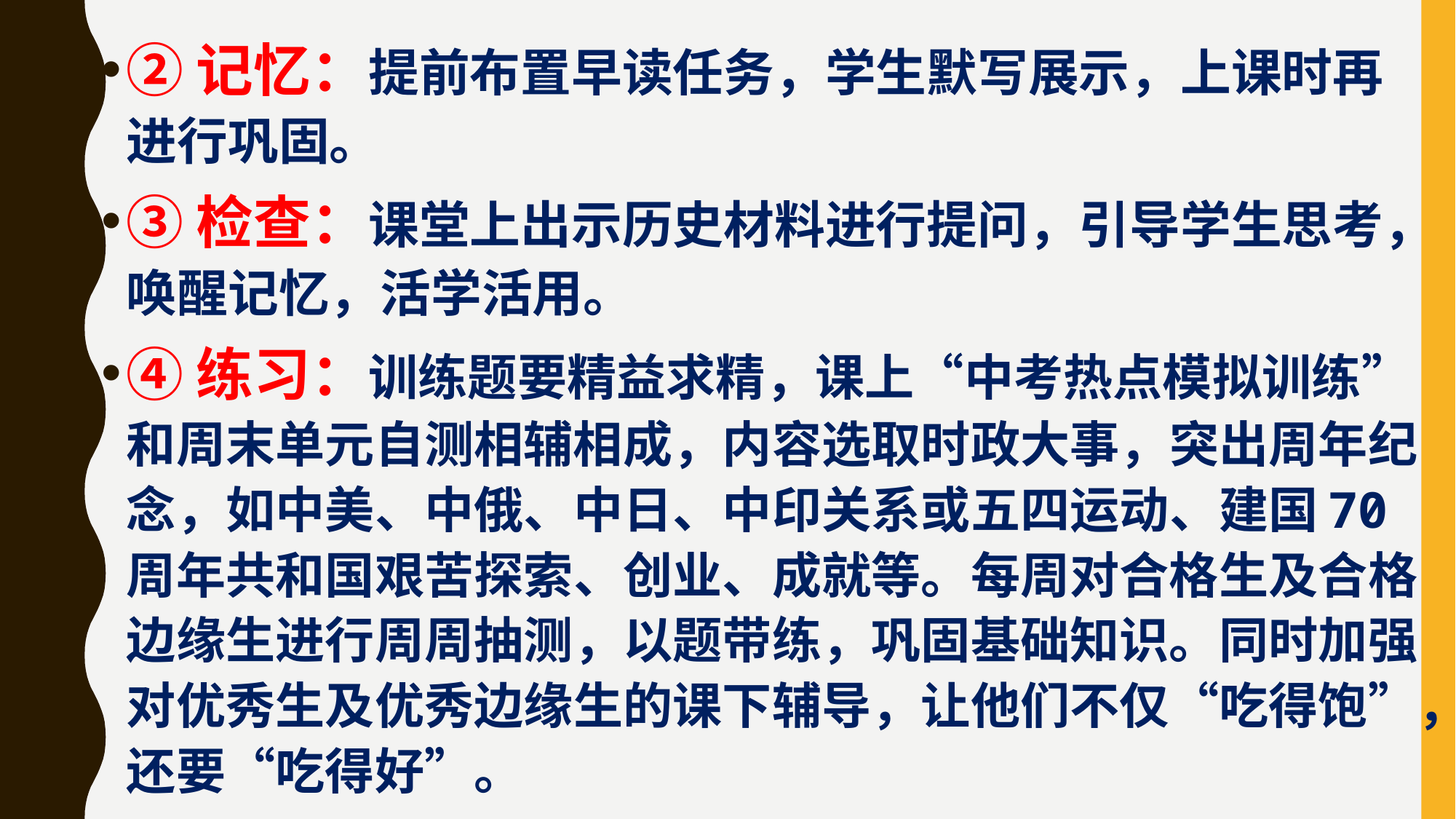

②记忆：提前布置早读任务，学生默写展示，上课时再进行巩固。
③检查：课堂上出示历史材料进行提问，引导学生思考，唤醒记忆，活学活用。
④练习：训练题要精益求精，课上“中考热点模拟训练”和周末单元自测相辅相成，内容选取时政大事，突出周年纪念，如中美、中俄、中日、中印关系或五四运动、建国70周年共和国艰苦探索、创业、成就等。每周对合格生及合格边缘生进行周周抽测，以题带练，巩固基础知识。同时加强对优秀生及优秀边缘生的课下辅导，让他们不仅“吃得饱”，还要“吃得好”。